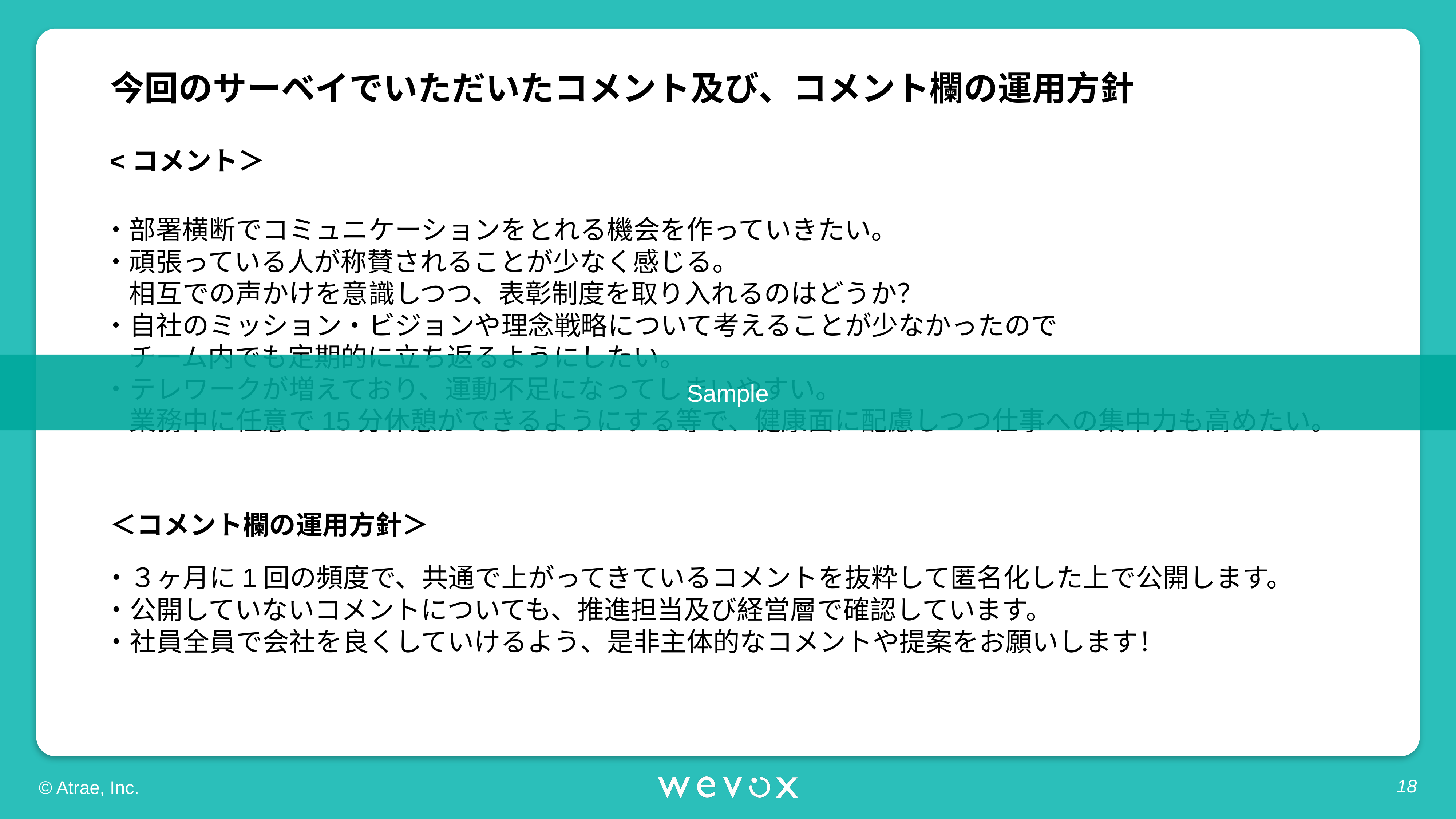

今回のサーベイでいただいたコメント及び、コメント欄の運用方針
<コメント＞
・部署横断でコミュニケーションをとれる機会を作っていきたい。
・頑張っている人が称賛されることが少なく感じる。
　相互での声かけを意識しつつ、表彰制度を取り入れるのはどうか？
・自社のミッション・ビジョンや理念戦略について考えることが少なかったので
　チーム内でも定期的に立ち返るようにしたい。
・テレワークが増えており、運動不足になってしまいやすい。
　業務中に任意で15分休憩ができるようにする等で、健康面に配慮しつつ仕事への集中力も高めたい。
Sample
＜コメント欄の運用方針＞
・３ヶ月に1回の頻度で、共通で上がってきているコメントを抜粋して匿名化した上で公開します。
・公開していないコメントについても、推進担当及び経営層で確認しています。
・社員全員で会社を良くしていけるよう、是非主体的なコメントや提案をお願いします！
18